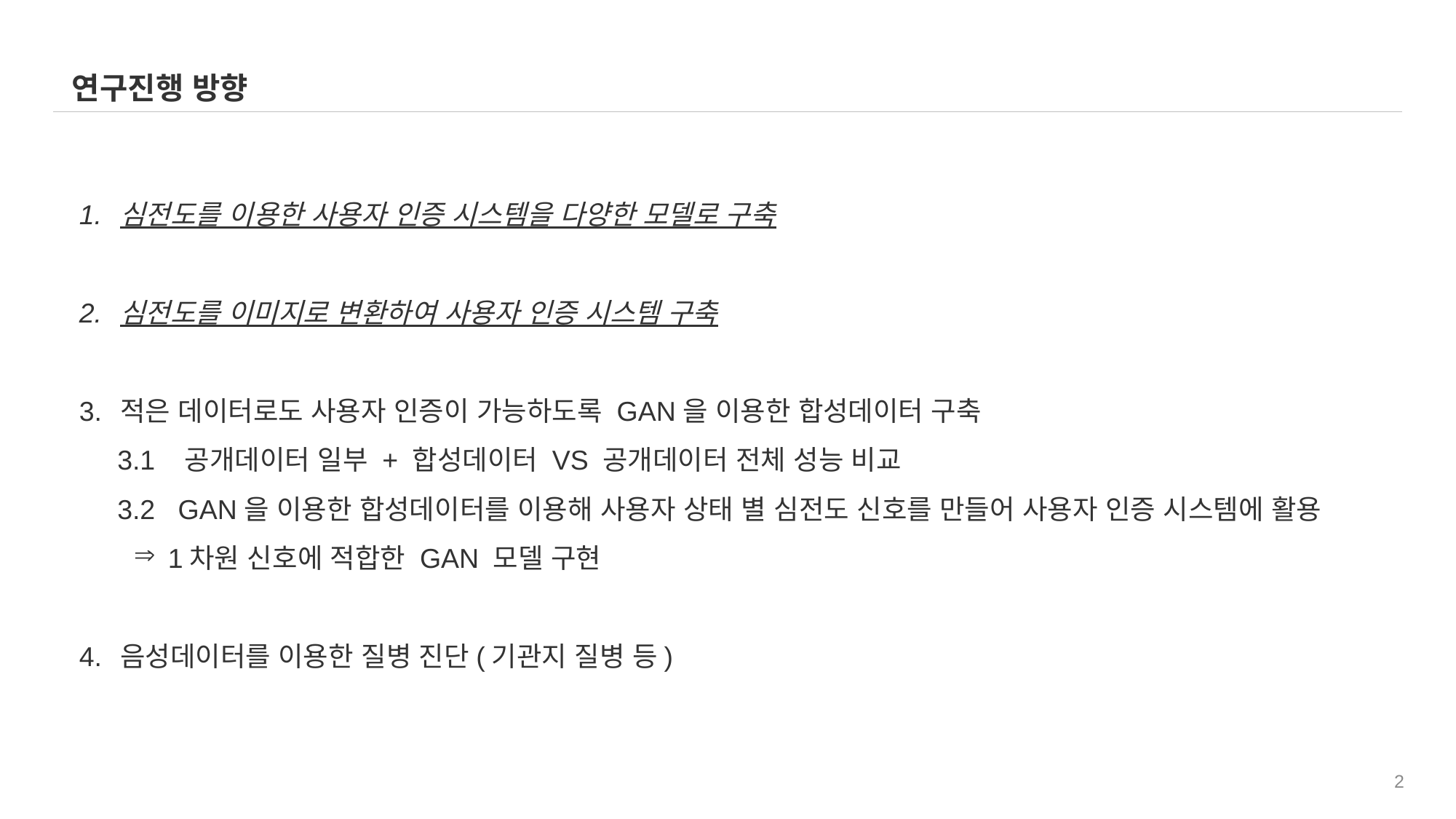

연구진행 방향

심전도를 이용한 사용자 인증 시스템을 다양한 모델로 구축

심전도를 이미지로 변환하여 사용자 인증 시스템 구축

적은 데이터로도 사용자 인증이 가능하도록 GAN을 이용한 합성데이터 구축
     3.1   공개데이터 일부 + 합성데이터 VS 공개데이터 전체 성능 비교
     3.2   GAN을 이용한 합성데이터를 이용해 사용자 상태 별 심전도 신호를 만들어 사용자 인증 시스템에 활용
1차원 신호에 적합한 GAN 모델 구현

음성데이터를 이용한 질병 진단(기관지 질병 등)
2